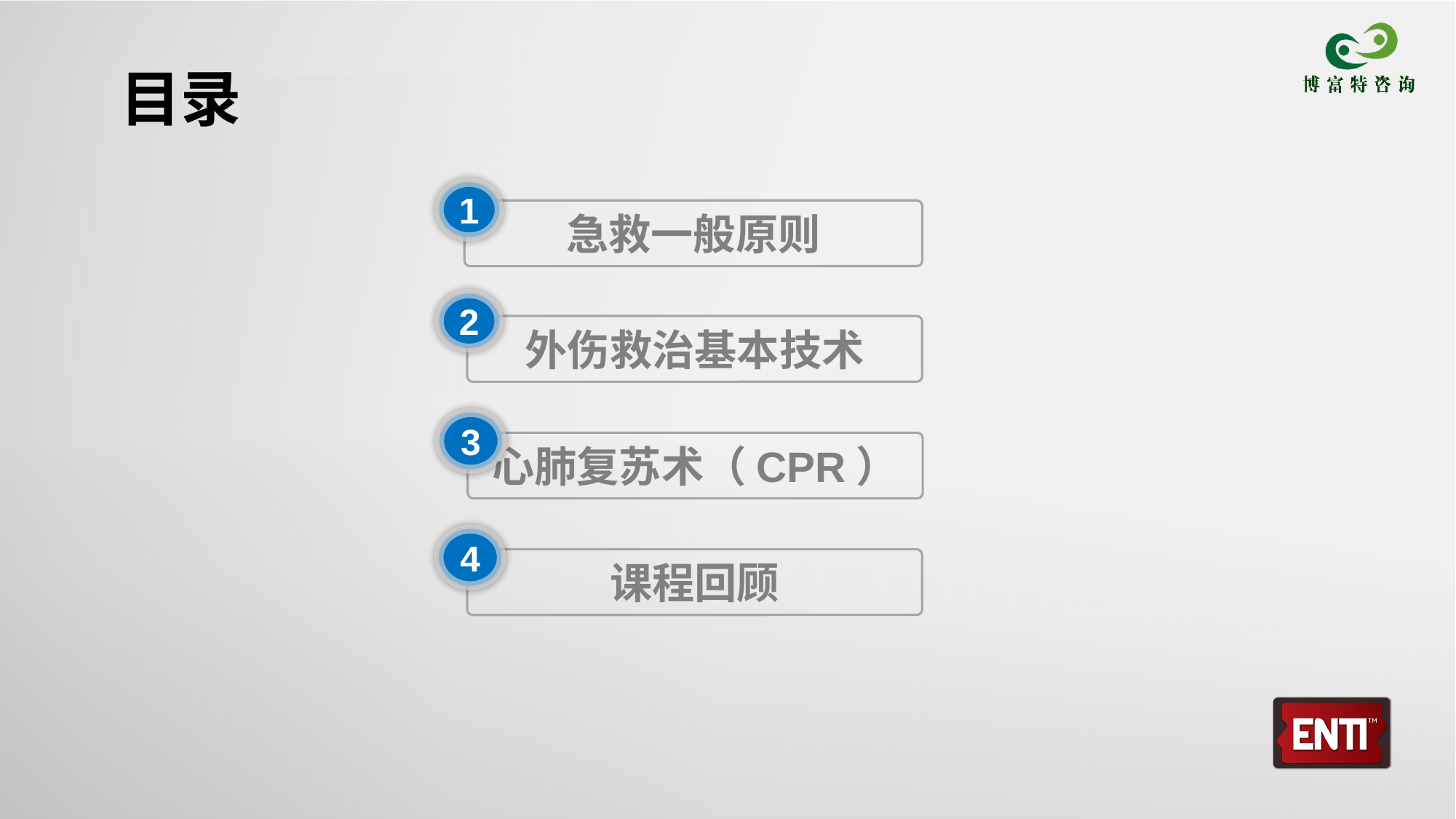

目录
1
急救一般原则
2
外伤救治基本技术
3
心肺复苏术（CPR）
4
课程回顾